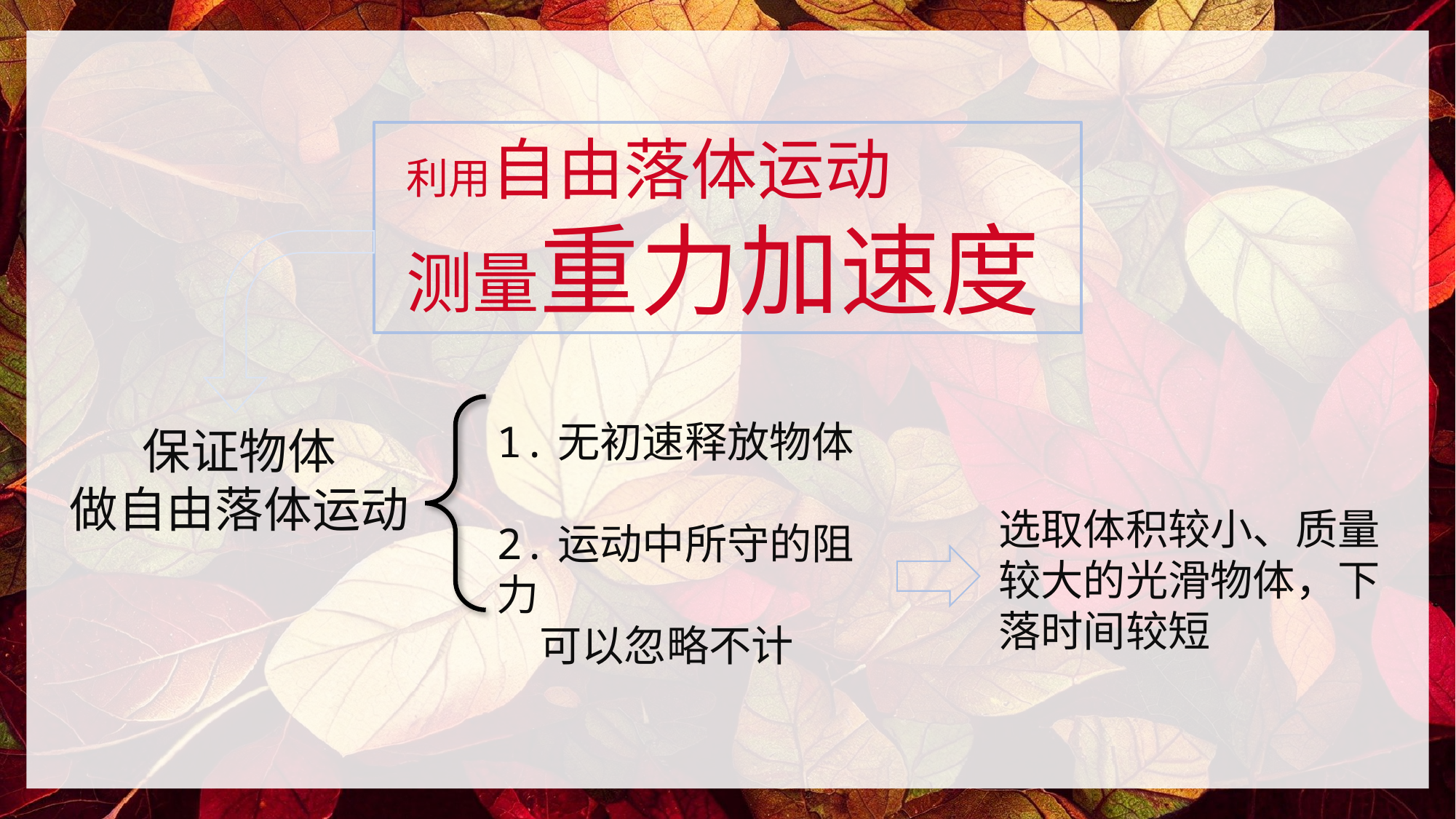

利用自由落体运动
测量重力加速度

1.无初速释放物体

2.运动中所守的阻力
可以忽略不计
保证物体
做自由落体运动
选取体积较小、质量较大的光滑物体，下落时间较短